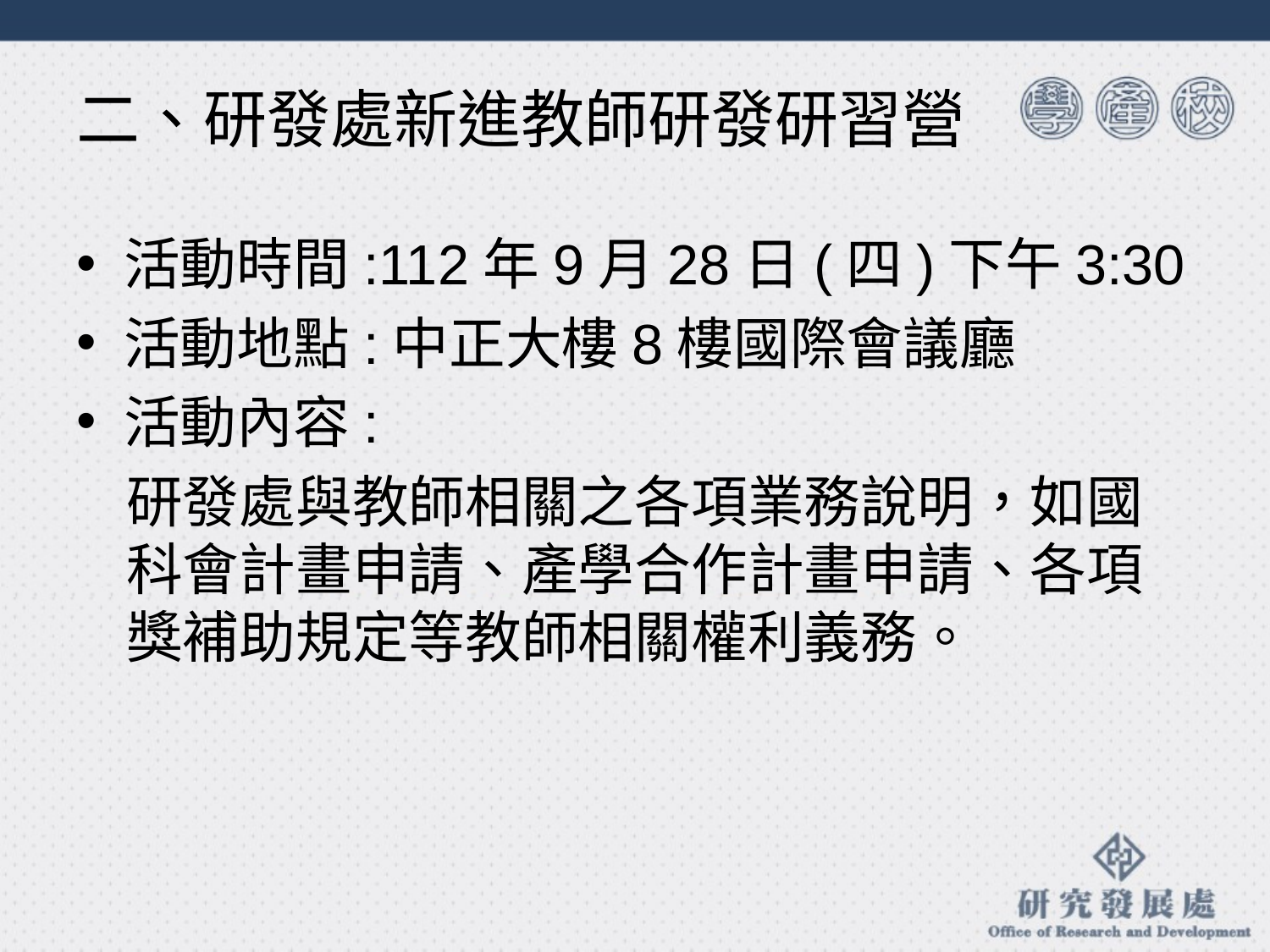

# 二、研發處新進教師研發研習營
活動時間:112年9月28日(四)下午3:30
活動地點:中正大樓8樓國際會議廳
活動內容:
研發處與教師相關之各項業務說明，如國科會計畫申請、產學合作計畫申請、各項獎補助規定等教師相關權利義務。